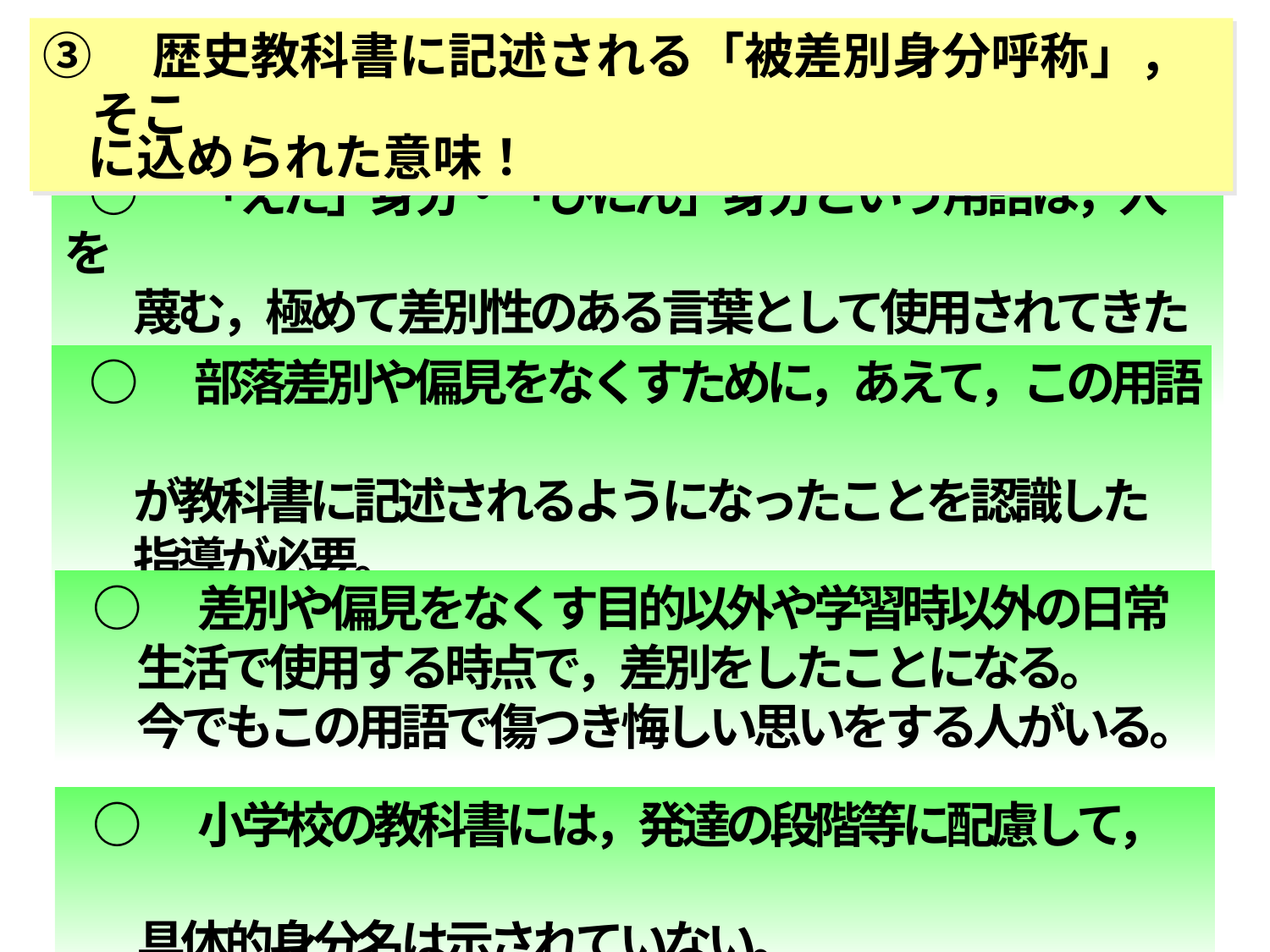

③　歴史教科書に記述される「被差別身分呼称」，　そこ
   に込められた意味！
○　「えた」身分・「ひにん」身分という用語は，人を
　蔑む，極めて差別性のある言葉として使用されてきた
　事実。
○　部落差別や偏見をなくすために，あえて，この用語
　が教科書に記述されるようになったことを認識した
　指導が必要。
○　差別や偏見をなくす目的以外や学習時以外の日常
　生活で使用する時点で，差別をしたことになる。
　今でもこの用語で傷つき悔しい思いをする人がいる。
○　小学校の教科書には，発達の段階等に配慮して，
　具体的身分名は示されていない。